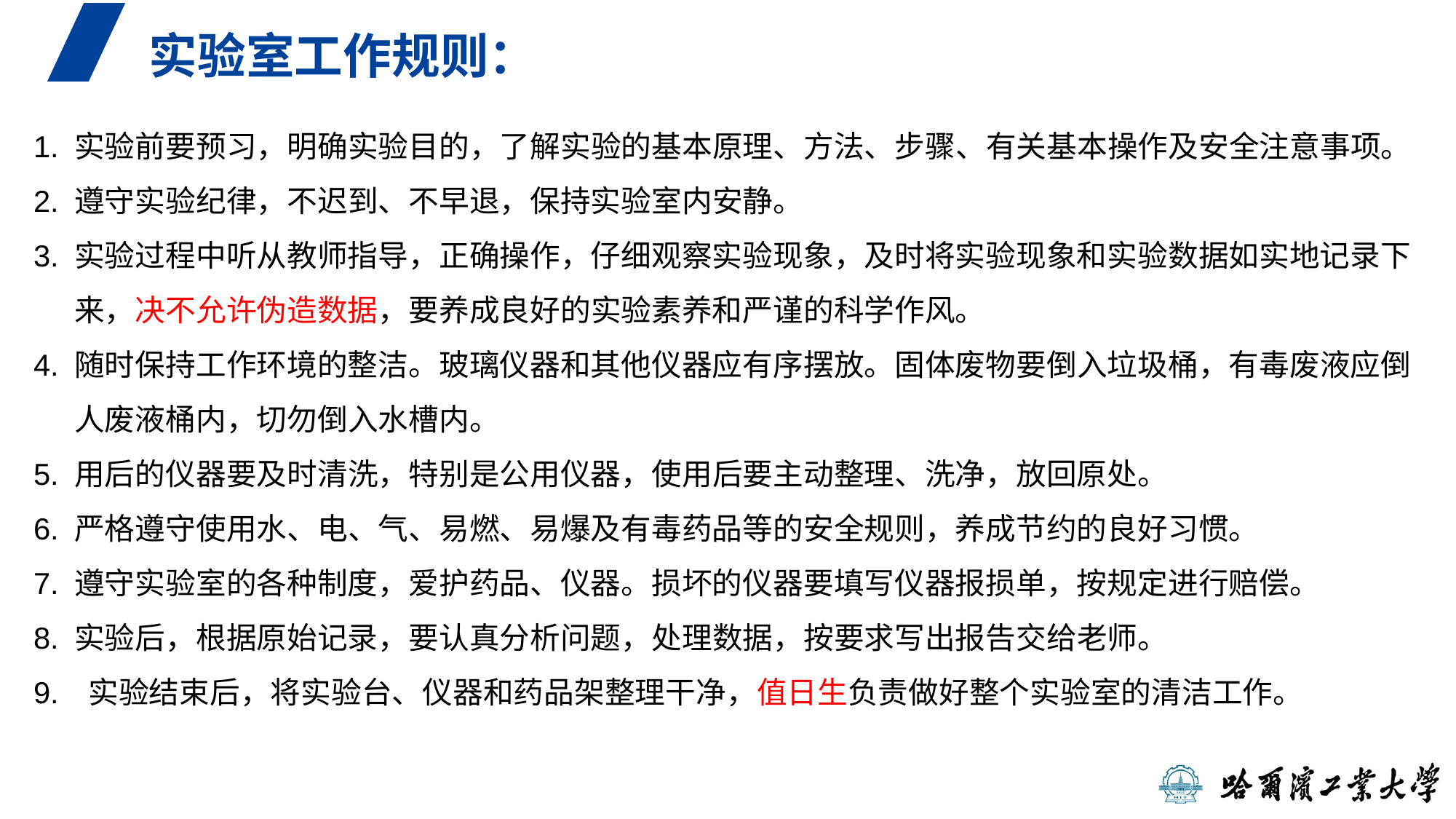

实验室工作规则：
实验前要预习，明确实验目的，了解实验的基本原理、方法、步骤、有关基本操作及安全注意事项。
遵守实验纪律，不迟到、不早退，保持实验室内安静。
实验过程中听从教师指导，正确操作，仔细观察实验现象，及时将实验现象和实验数据如实地记录下来，决不允许伪造数据，要养成良好的实验素养和严谨的科学作风。
随时保持工作环境的整洁。玻璃仪器和其他仪器应有序摆放。固体废物要倒入垃圾桶，有毒废液应倒人废液桶内，切勿倒入水槽内。
用后的仪器要及时清洗，特别是公用仪器，使用后要主动整理、洗净，放回原处。
严格遵守使用水、电、气、易燃、易爆及有毒药品等的安全规则，养成节约的良好习惯。
遵守实验室的各种制度，爱护药品、仪器。损坏的仪器要填写仪器报损单，按规定进行赔偿。
实验后，根据原始记录，要认真分析问题，处理数据，按要求写出报告交给老师。
 实验结束后，将实验台、仪器和药品架整理干净，值日生负责做好整个实验室的清洁工作。